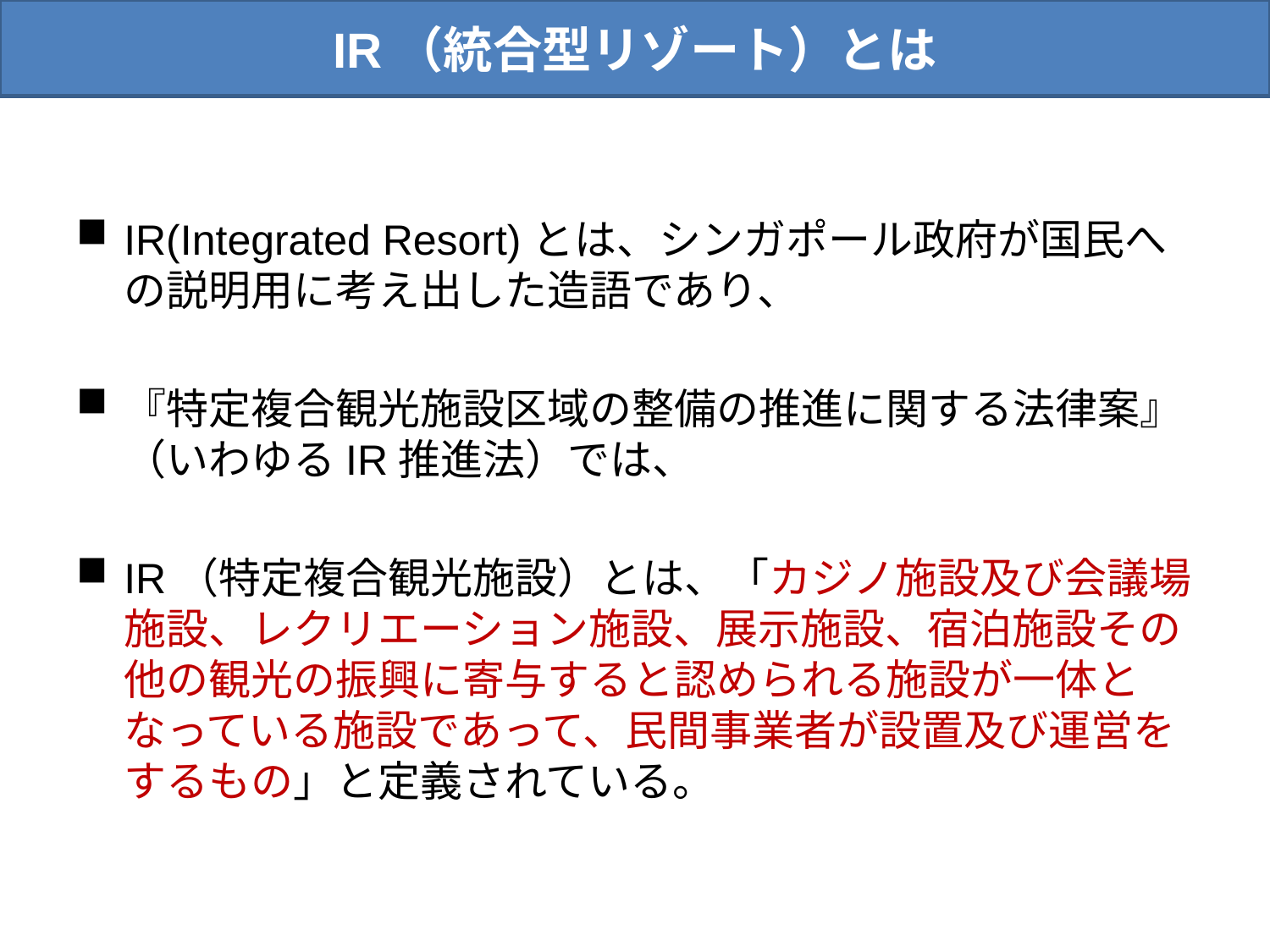

IR（統合型リゾート）とは
IR(Integrated Resort)とは、シンガポール政府が国民への説明用に考え出した造語であり、

『特定複合観光施設区域の整備の推進に関する法律案』（いわゆるIR推進法）では、

IR（特定複合観光施設）とは、「カジノ施設及び会議場施設、レクリエーション施設、展示施設、宿泊施設その他の観光の振興に寄与すると認められる施設が一体となっている施設であって、民間事業者が設置及び運営をするもの」と定義されている。